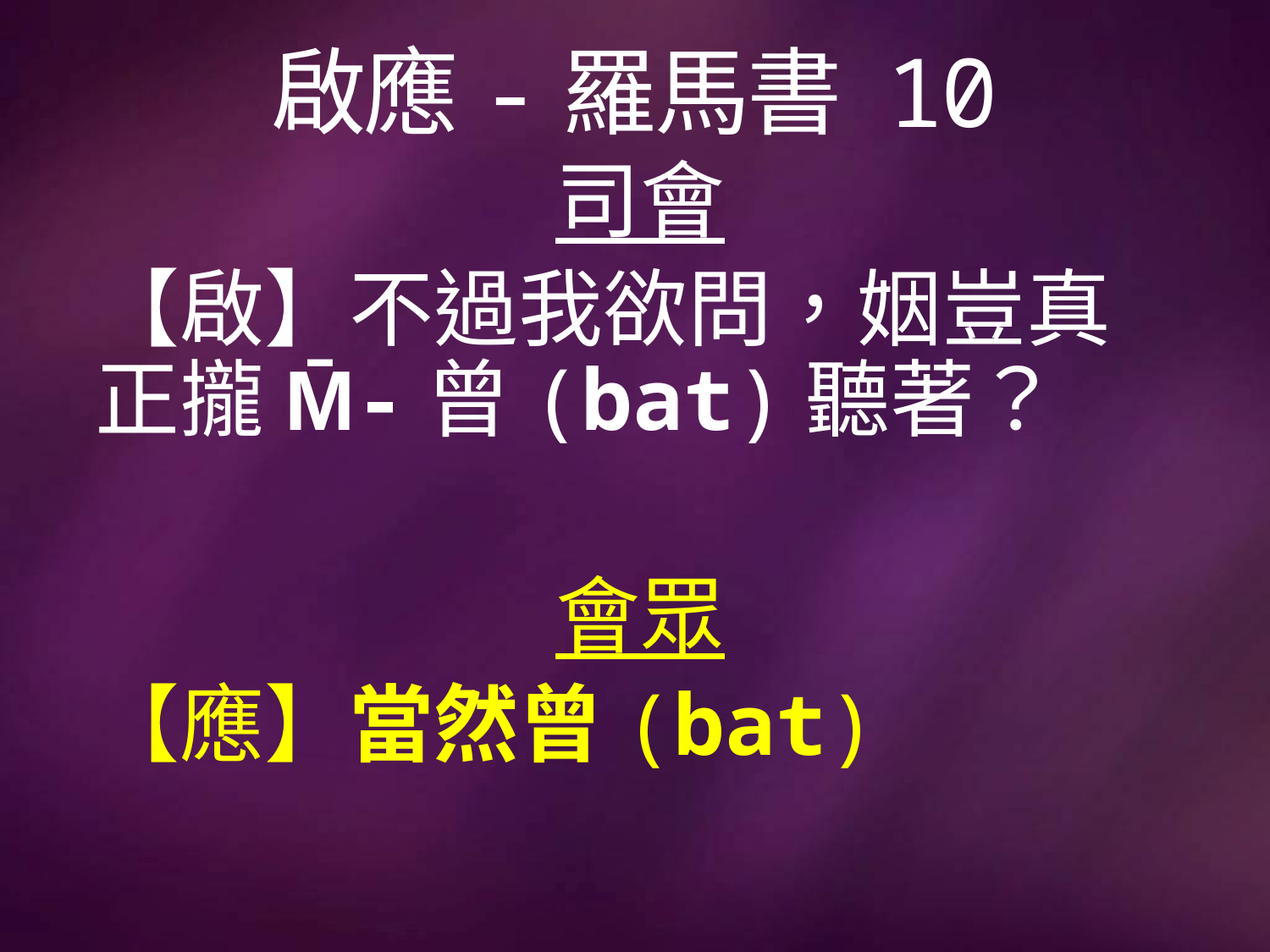

# 啟應-羅馬書 10
司會
【啟】不過我欲問，姻豈真正攏M̄-曾(bat)聽著？

會眾
【應】當然曾(bat)